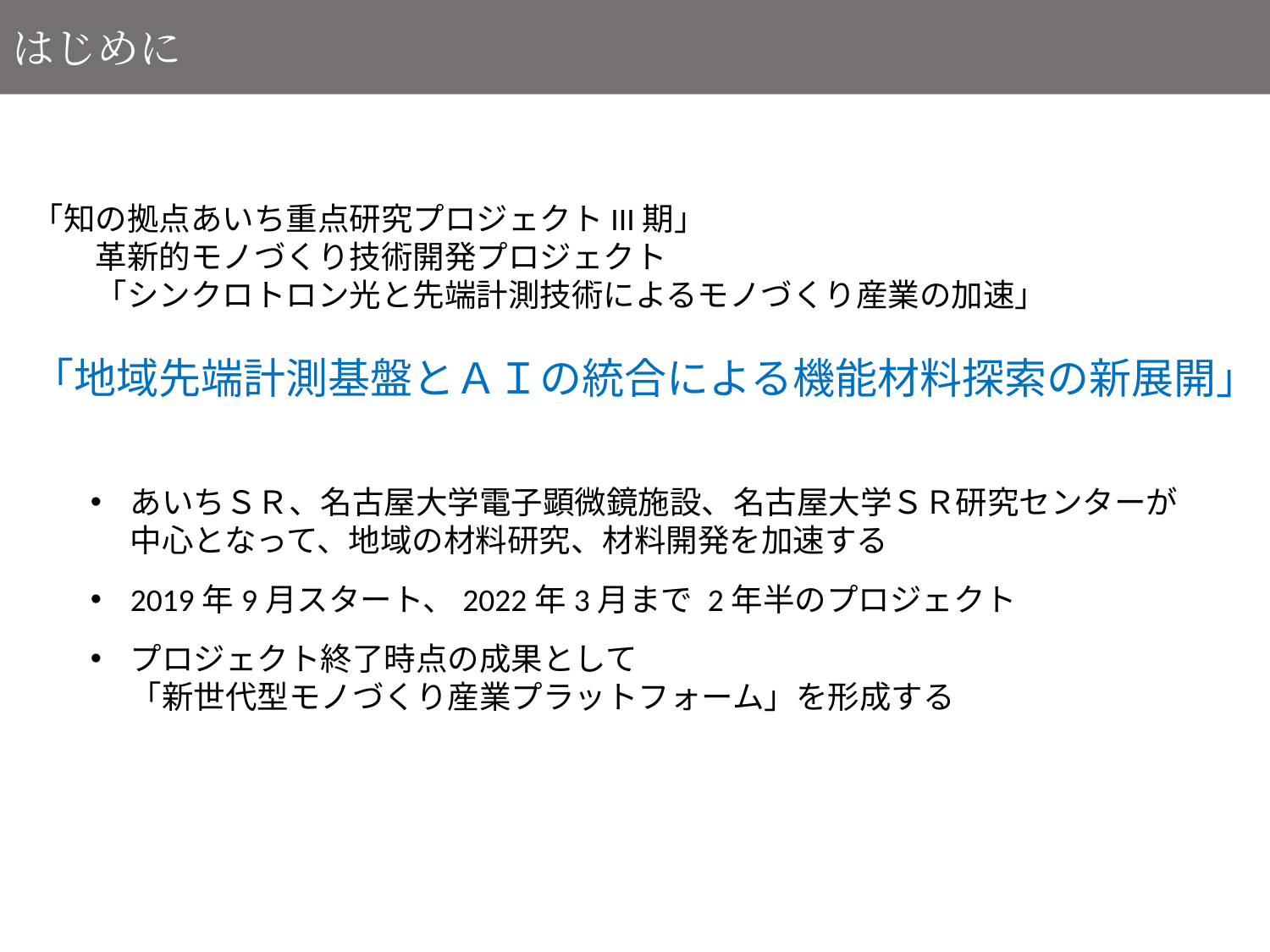

はじめに
「知の拠点あいち重点研究プロジェクトIII期」
　　革新的モノづくり技術開発プロジェクト
　　「シンクロトロン光と先端計測技術によるモノづくり産業の加速」

「地域先端計測基盤とＡＩの統合による機能材料探索の新展開」

あいちＳＲ、名古屋大学電子顕微鏡施設、名古屋大学ＳＲ研究センターが
中心となって、地域の材料研究、材料開発を加速する
2019年9月スタート、2022年3月まで 2年半のプロジェクト
プロジェクト終了時点の成果として
「新世代型モノづくり産業プラットフォーム」を形成する